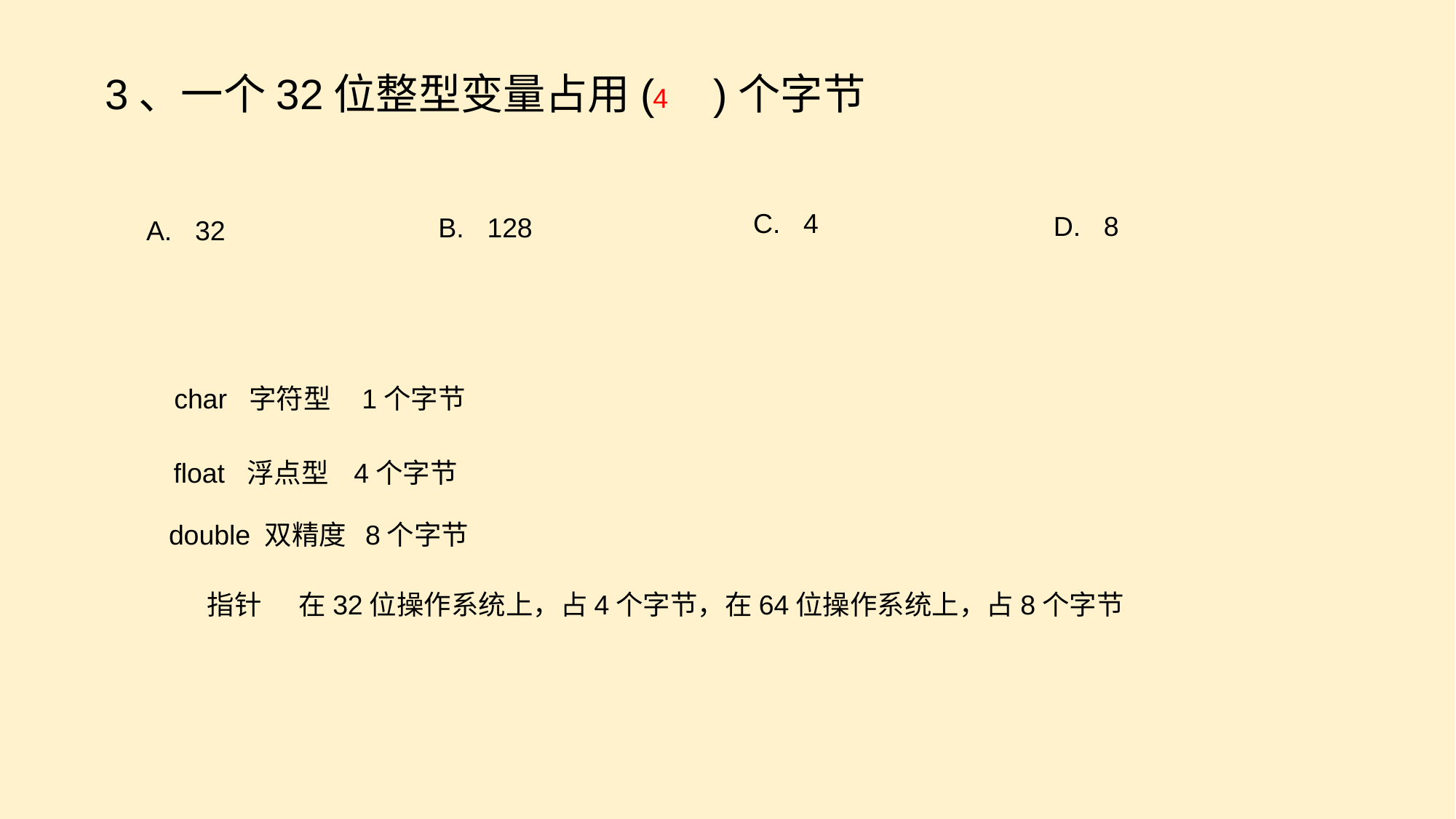

3、一个32位整型变量占用(     )个字节
4
C.   4
D.   8
B.   128
A.   32
char  字符型    1个字节
float  浮点型   4个字节
double 双精度  8个字节
    指针      在32位操作系统上，占4个字节，在64位操作系统上，占8个字节